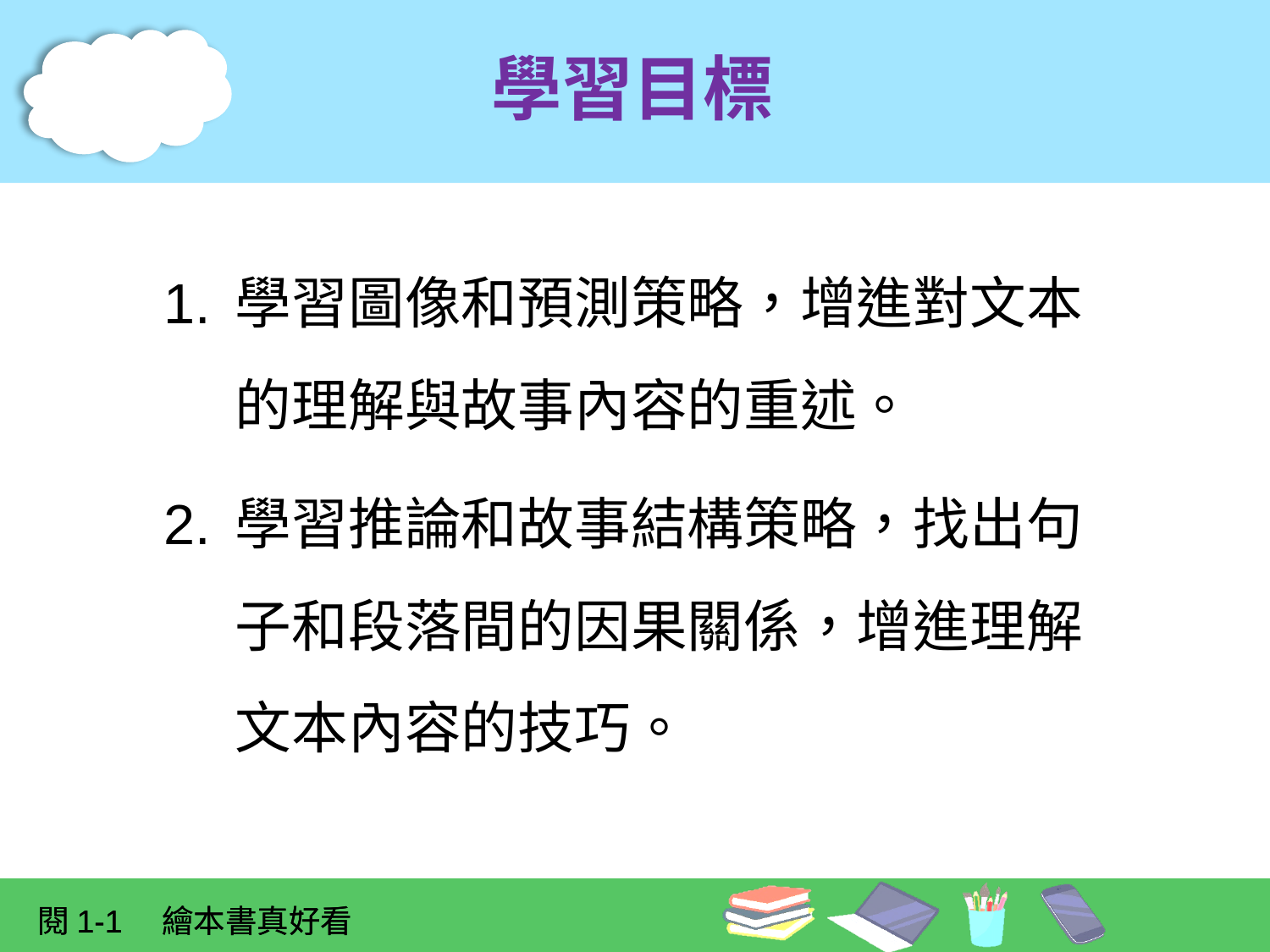

# 學習目標
學習圖像和預測策略，增進對文本的理解與故事內容的重述。
學習推論和故事結構策略，找出句子和段落間的因果關係，增進理解文本內容的技巧。